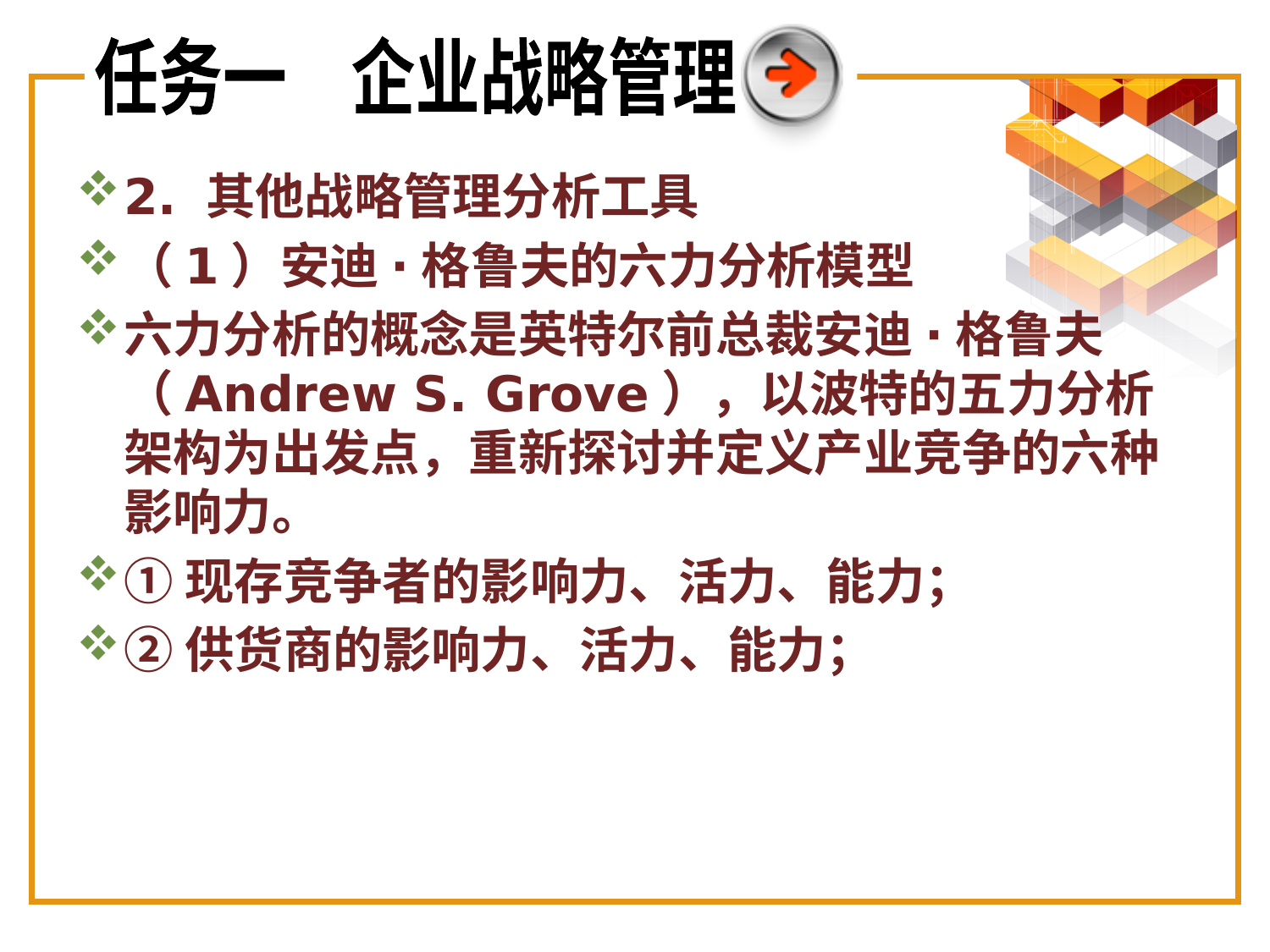

任务一　企业战略管理
2. 其他战略管理分析工具
（1）安迪·格鲁夫的六力分析模型
六力分析的概念是英特尔前总裁安迪·格鲁夫（Andrew S. Grove），以波特的五力分析架构为出发点，重新探讨并定义产业竞争的六种影响力。
①现存竞争者的影响力、活力、能力；
②供货商的影响力、活力、能力；